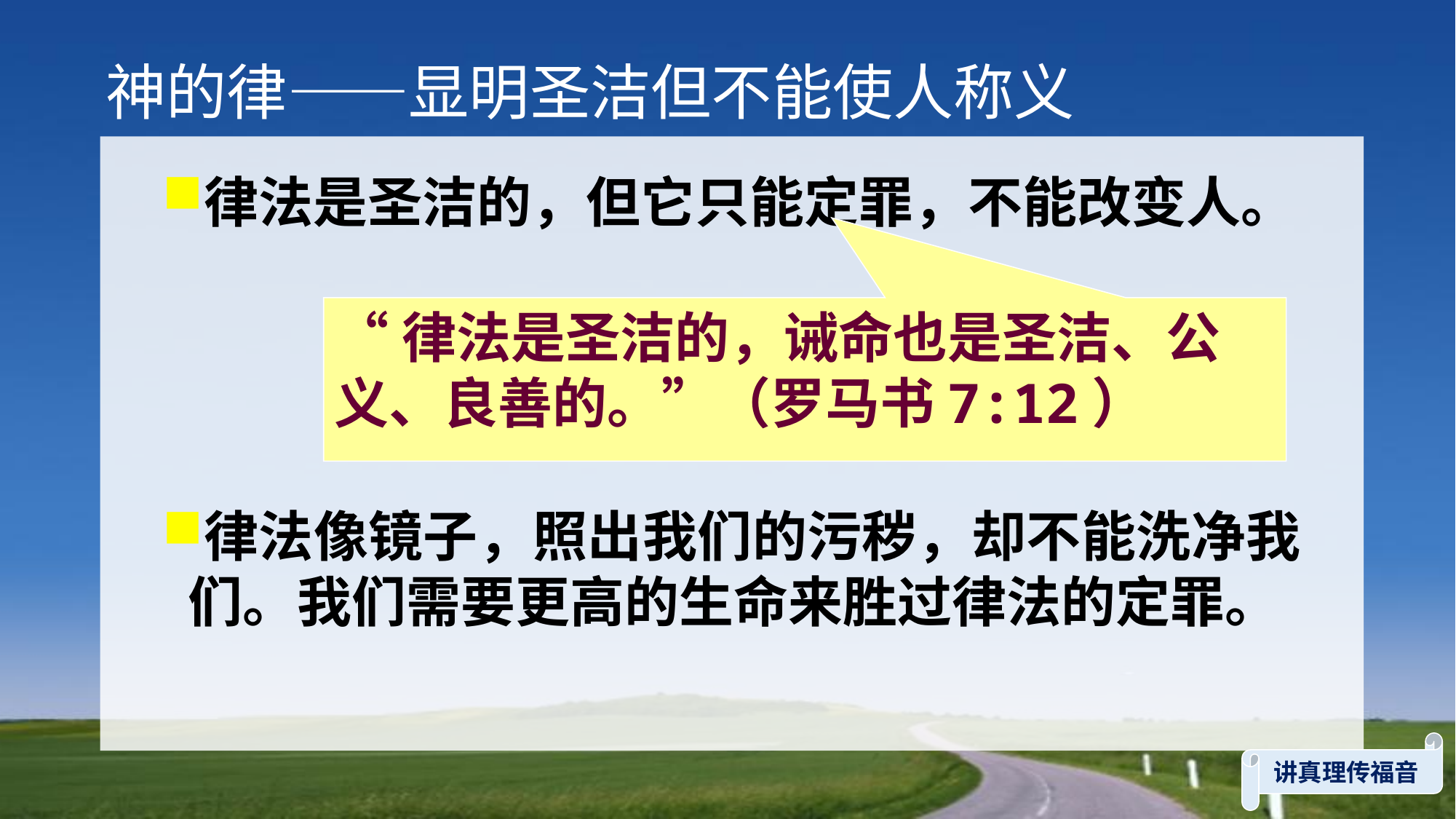

神的律——显明圣洁但不能使人称义

律法是圣洁的，但它只能定罪，不能改变人。

律法像镜子，照出我们的污秽，却不能洗净我们。我们需要更高的生命来胜过律法的定罪。
“律法是圣洁的，诫命也是圣洁、公义、良善的。”（罗马书7:12）
讲真理传福音